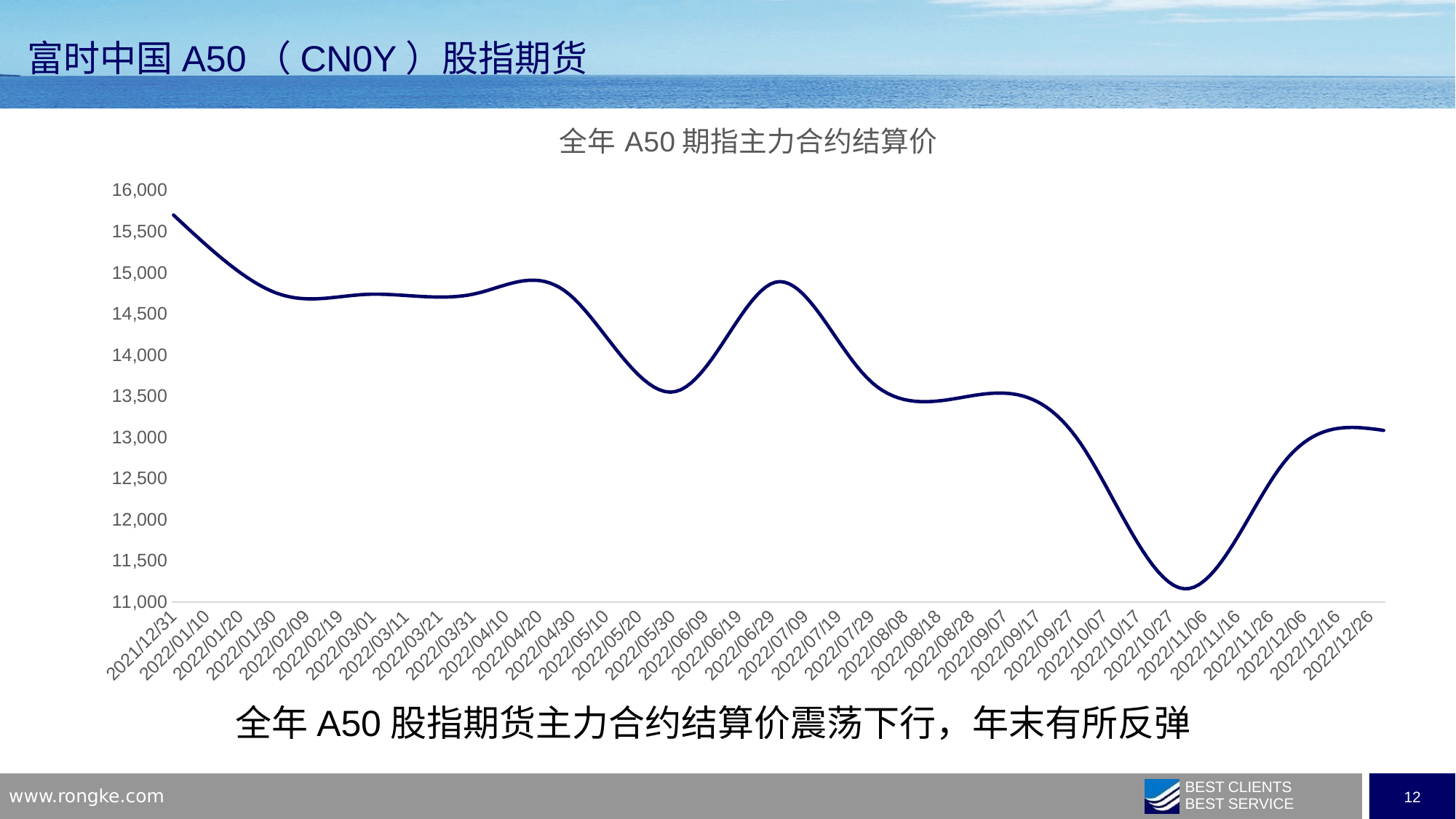

# 富时中国A50（CN0Y）股指期货

### Chart: 全年A50期指主力合约结算价

| Category | 10月富时中国A50（CN0Y）期指主力 |
|---|---|
| 44561 | 15699.0 |
| 44592 | 14751.0 |
| 44620 | 14737.0 |
| 44651 | 14737.0 |
| 44680 | 14737.0 |
| 44712 | 13556.0 |
| 44742 | 14883.0 |
| 44771 | 13669.0 |
| 44804 | 13522.0 |
| 44834 | 12916.0 |
| 44865 | 11161.0 |
| 44895 | 12695.0 |
| 44925 | 13084.0 |
全年A50股指期货主力合约结算价震荡下行，年末有所反弹